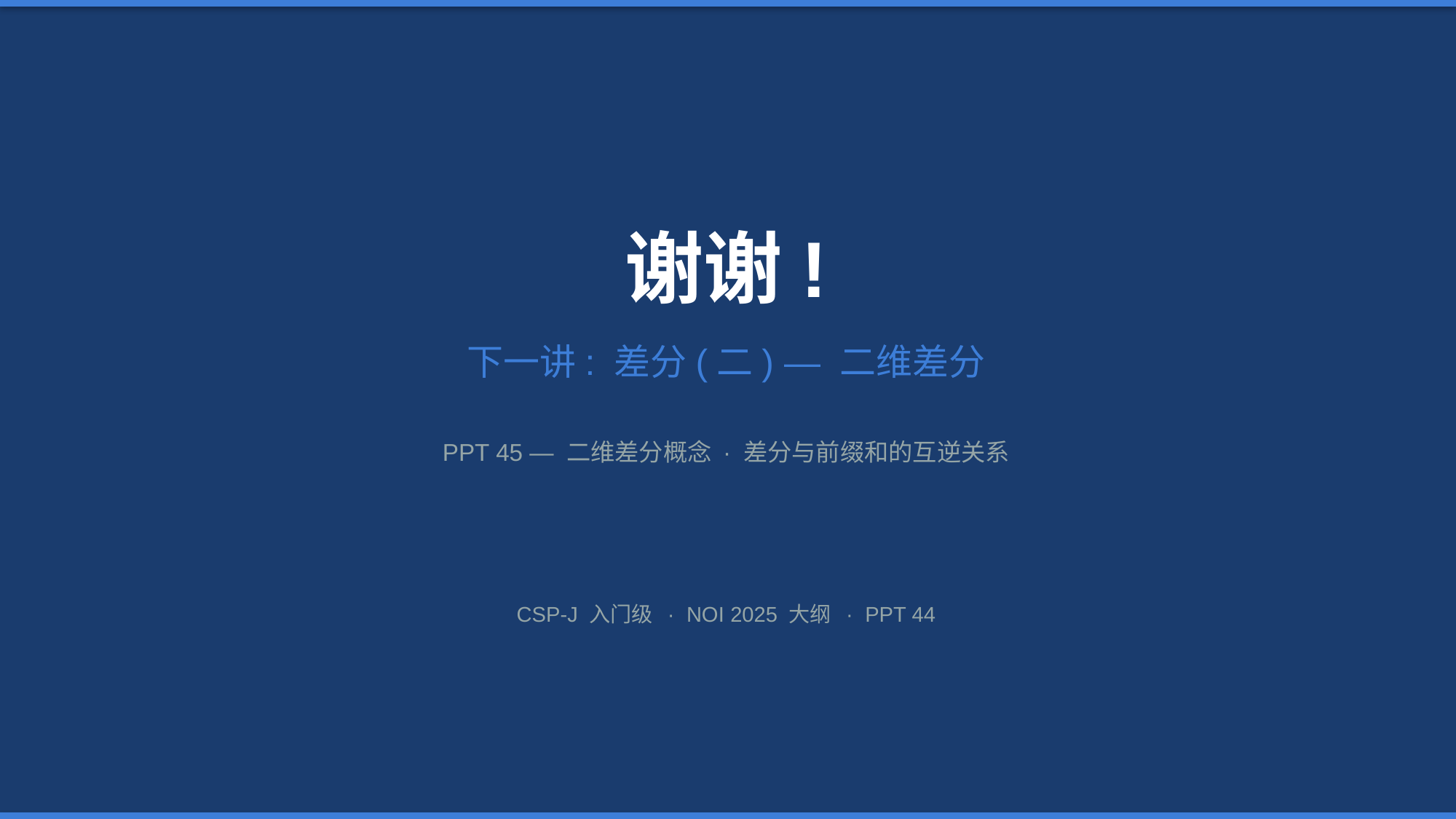

谢谢!
下一讲: 差分(二) — 二维差分
PPT 45 — 二维差分概念 · 差分与前缀和的互逆关系
CSP-J 入门级  ·  NOI 2025 大纲  ·  PPT 44